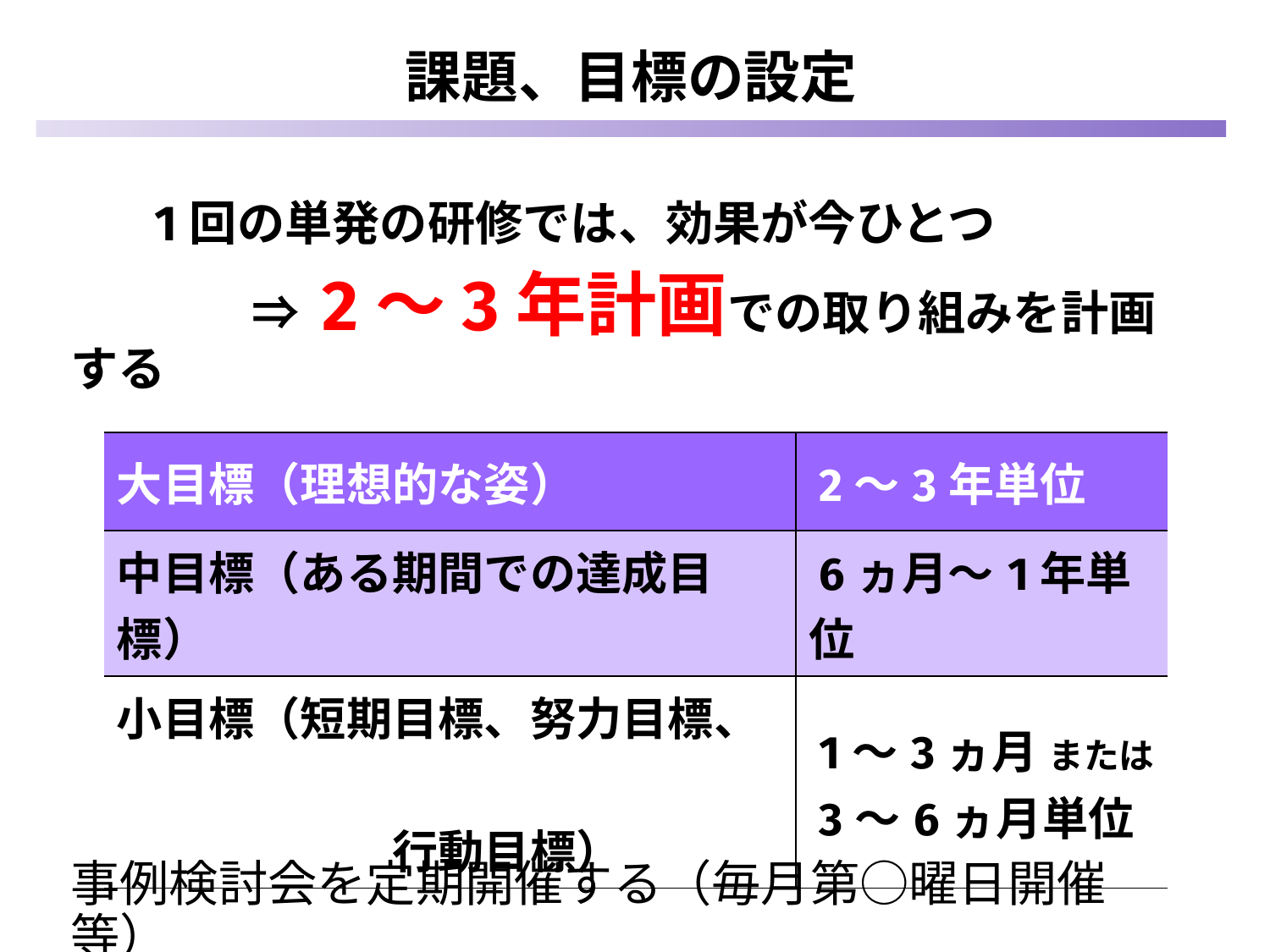

# 課題、目標の設定

      1回の単発の研修では、効果が今ひとつ
　      　  ⇒ 2～3年計画での取り組みを計画する
    〈目標の設定〉

事例検討会を定期開催する（毎月第○曜日開催等）
| 大目標（理想的な姿） | 2～3年単位 |
| --- | --- |
| 中目標（ある期間での達成目標） | 6ヵ月～1年単位 |
| 小目標（短期目標、努力目標、　 　　　　　　行動目標） | 1～3ヵ月 または 3～6ヵ月単位 |